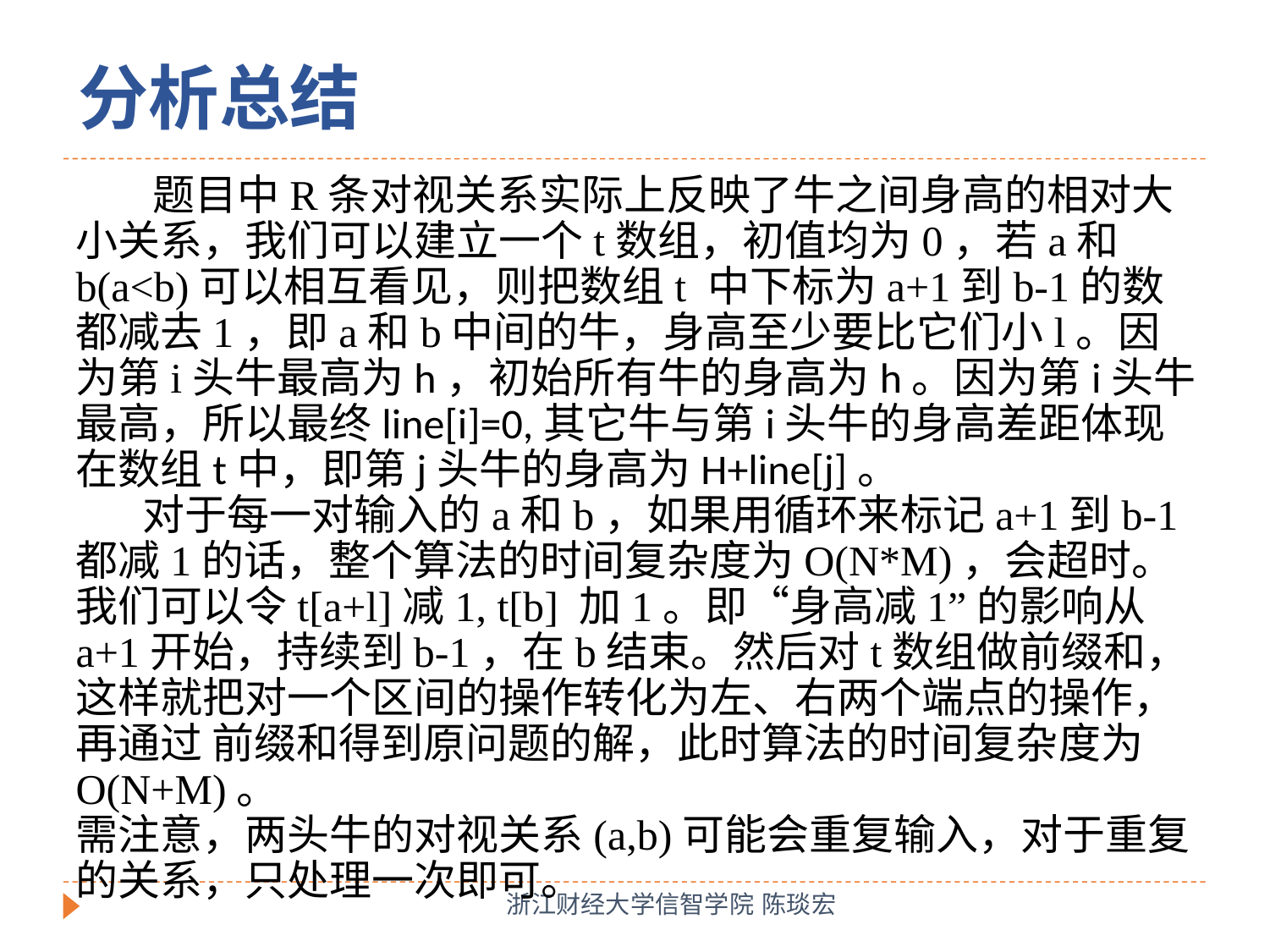

分析总结
       题目中R条对视关系实际上反映了牛之间身高的相对大小关系，我们可以建立一个t数组，初值均为0，若a和b(a<b)可以相互看见，则把数组t 中下标为a+1到b-1的数都减去1，即a和b中间的牛，身高至少要比它们小l。因为第i头牛最高为h，初始所有牛的身高为h。因为第i头牛最高，所以最终line[i]=0,其它牛与第i头牛的身高差距体现在数组t中，即第j头牛的身高为H+line[j]。
      对于每一对输入的a和b，如果用循环来标记a+1到b-1都减1的话，整个算法的时间复杂度为O(N*M)，会超时。我们可以令t[a+l]减1, t[b] 加1。即“身高减1”的影响从a+1开始，持续到b-1，在b结束。然后对t数组做前缀和，这样就把对一个区间的操作转化为左、右两个端点的操作，再通过 前缀和得到原问题的解，此时算法的时间复杂度为O(N+M)。需注意，两头牛的对视关系(a,b)可能会重复输入，对于重复的关系，只处理一次即可。
浙江财经大学信智学院 陈琰宏
109